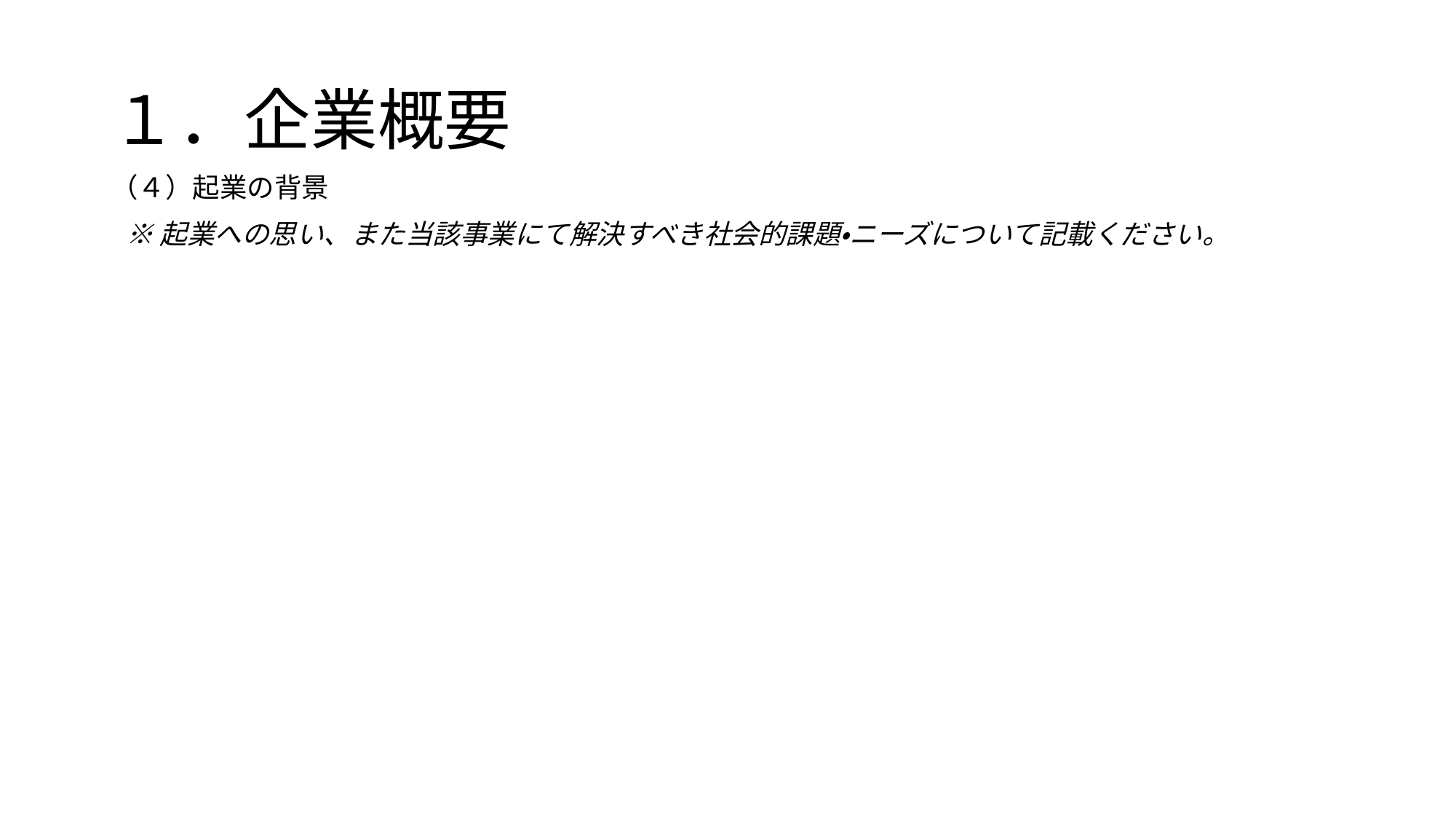

# １．企業概要
（４）起業の背景
※起業への思い、また当該事業にて解決すべき社会的課題・ニーズについて記載ください。